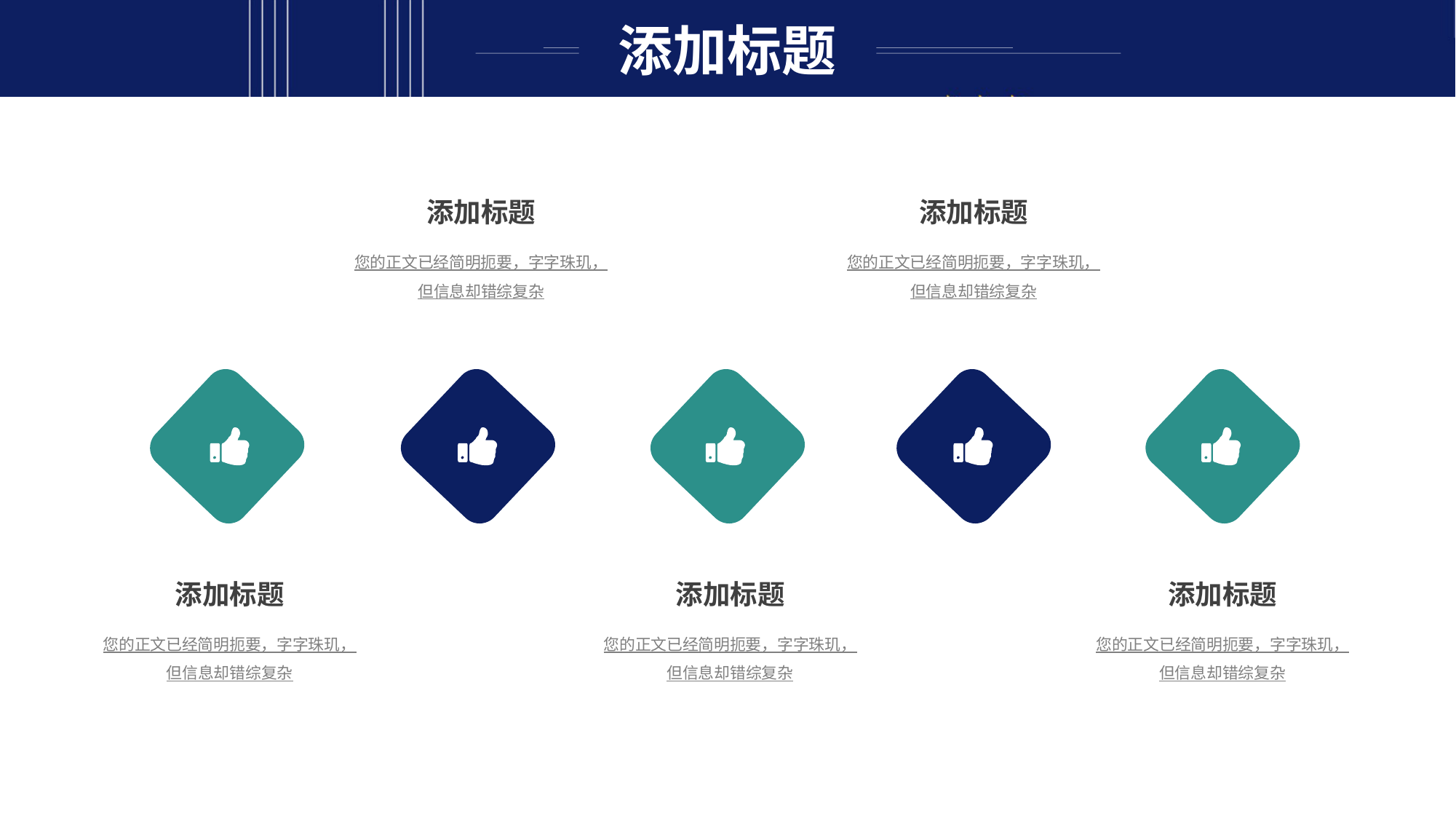

添加标题
添加标题
添加标题
您的正文已经简明扼要，字字珠玑，但信息却错综复杂
您的正文已经简明扼要，字字珠玑，但信息却错综复杂

添加标题
添加标题
添加标题
您的正文已经简明扼要，字字珠玑，但信息却错综复杂
您的正文已经简明扼要，字字珠玑，但信息却错综复杂
您的正文已经简明扼要，字字珠玑，但信息却错综复杂